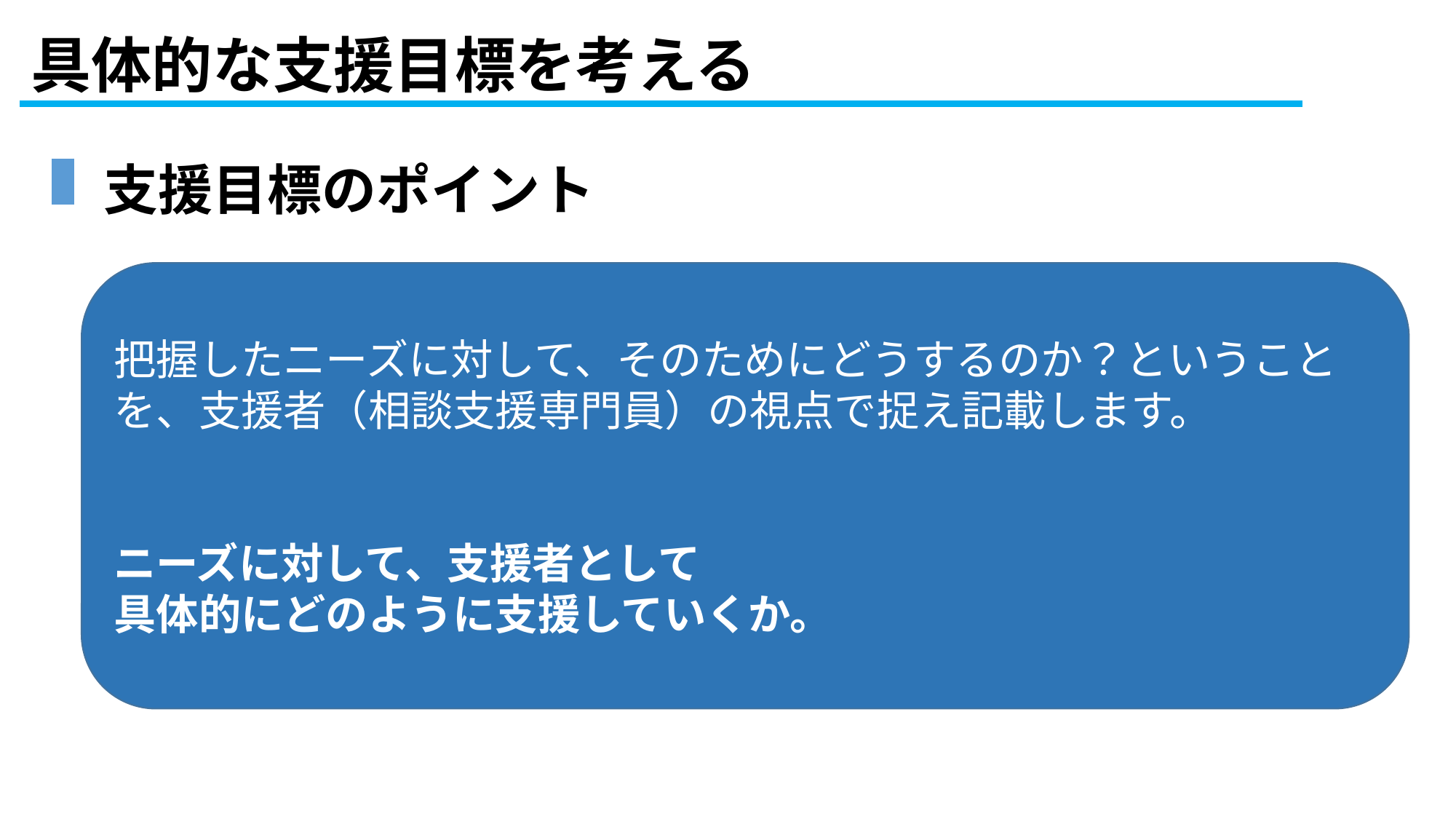

# 具体的な支援目標を考える
 支援目標のポイント
把握したニーズに対して、そのためにどうするのか？ということを、支援者（相談支援専門員）の視点で捉え記載します。

ニーズに対して、支援者として
具体的にどのように支援していくか。